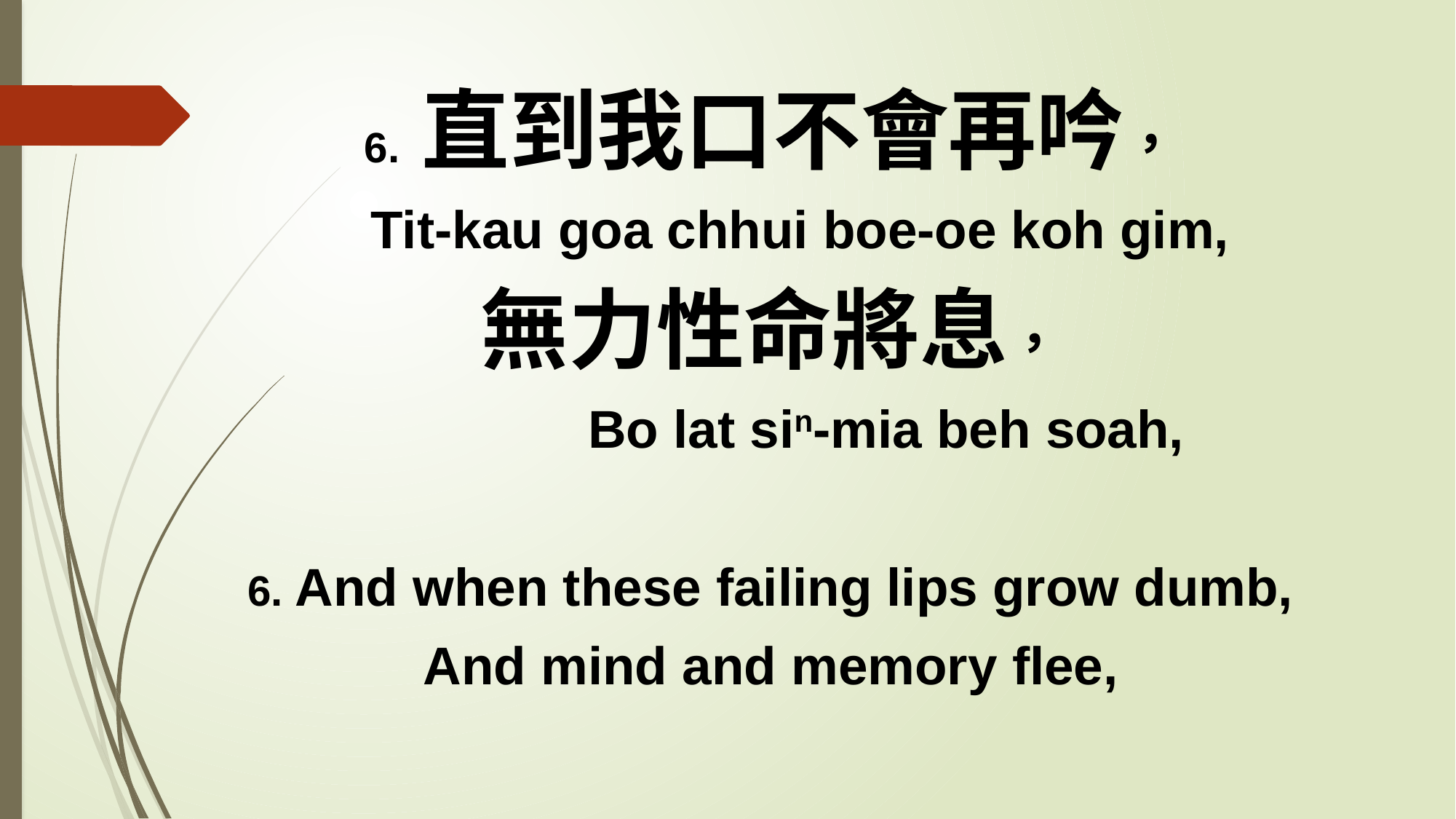

6. 直到我口不會再吟，
    Tit-kau goa chhui boe-oe koh gim,
無力性命將息，
                         Bo lat sin-mia beh soah,

6. And when these failing lips grow dumb,
And mind and memory flee,